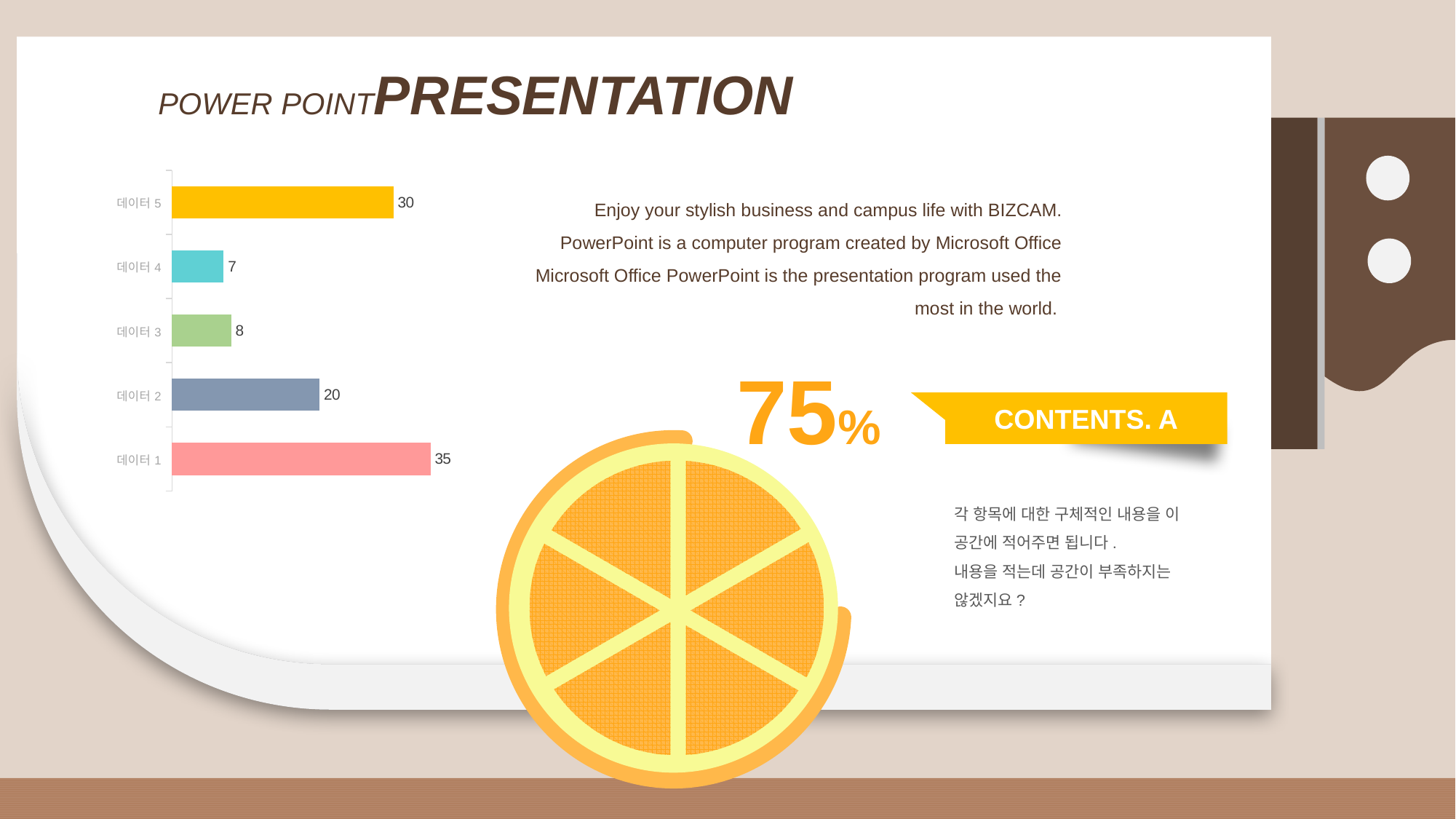

POWER POINTPRESENTATION

### Chart

| Category | 판매 |
|---|---|
| 데이터1 | 35.0 |
| 데이터2 | 20.0 |
| 데이터3 | 8.0 |
| 데이터4 | 7.0 |
| 데이터5 | 30.0 |
Enjoy your stylish business and campus life with BIZCAM.
PowerPoint is a computer program created by Microsoft Office Microsoft Office PowerPoint is the presentation program used the most in the world.
75%

CONTENTS. A

각 항목에 대한 구체적인 내용을 이 공간에 적어주면 됩니다.
내용을 적는데 공간이 부족하지는 않겠지요?